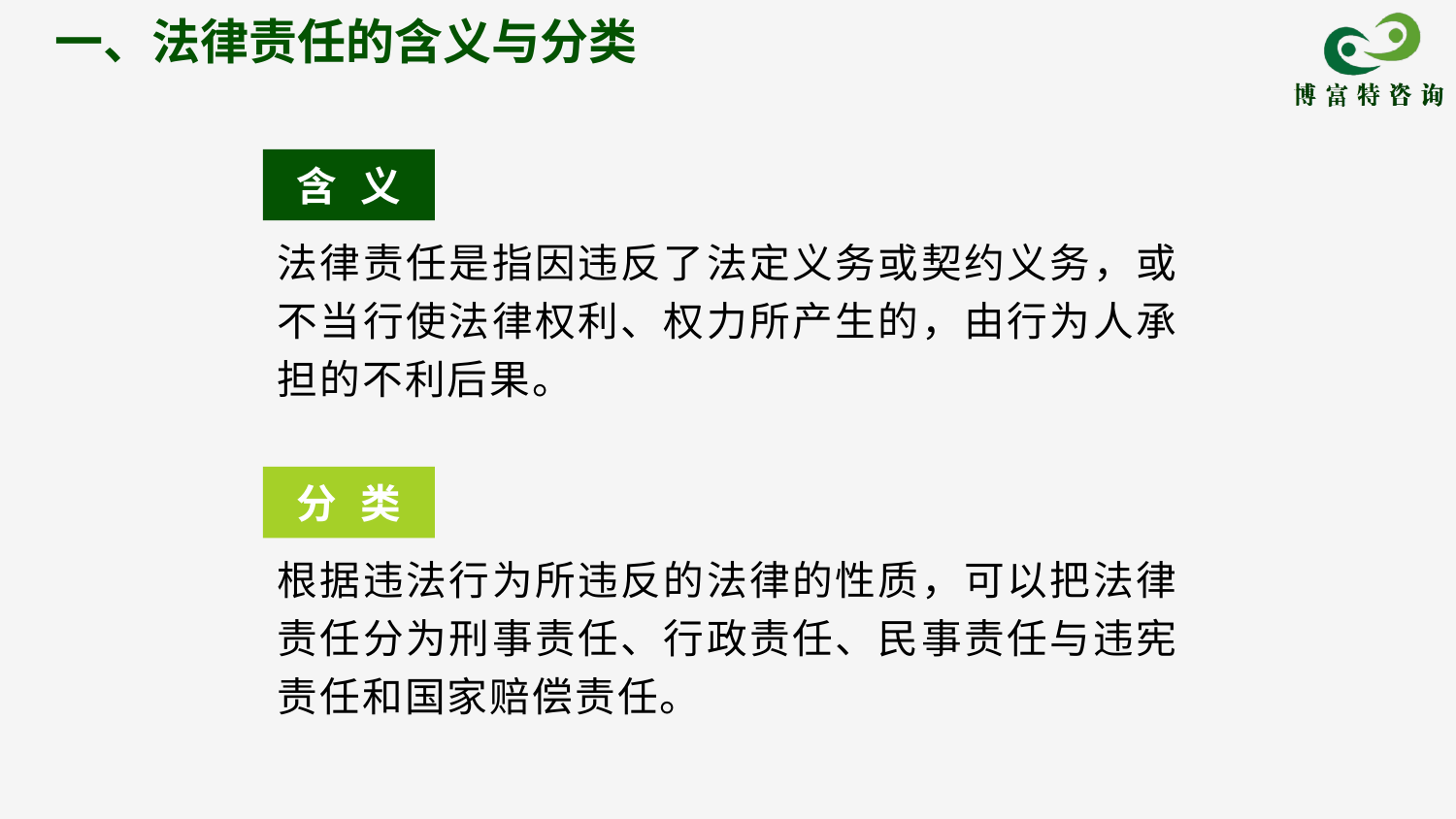

一、法律责任的含义与分类
含  义
法律责任是指因违反了法定义务或契约义务，或不当行使法律权利、权力所产生的，由行为人承担的不利后果。
分  类
根据违法行为所违反的法律的性质，可以把法律责任分为刑事责任、行政责任、民事责任与违宪责任和国家赔偿责任。